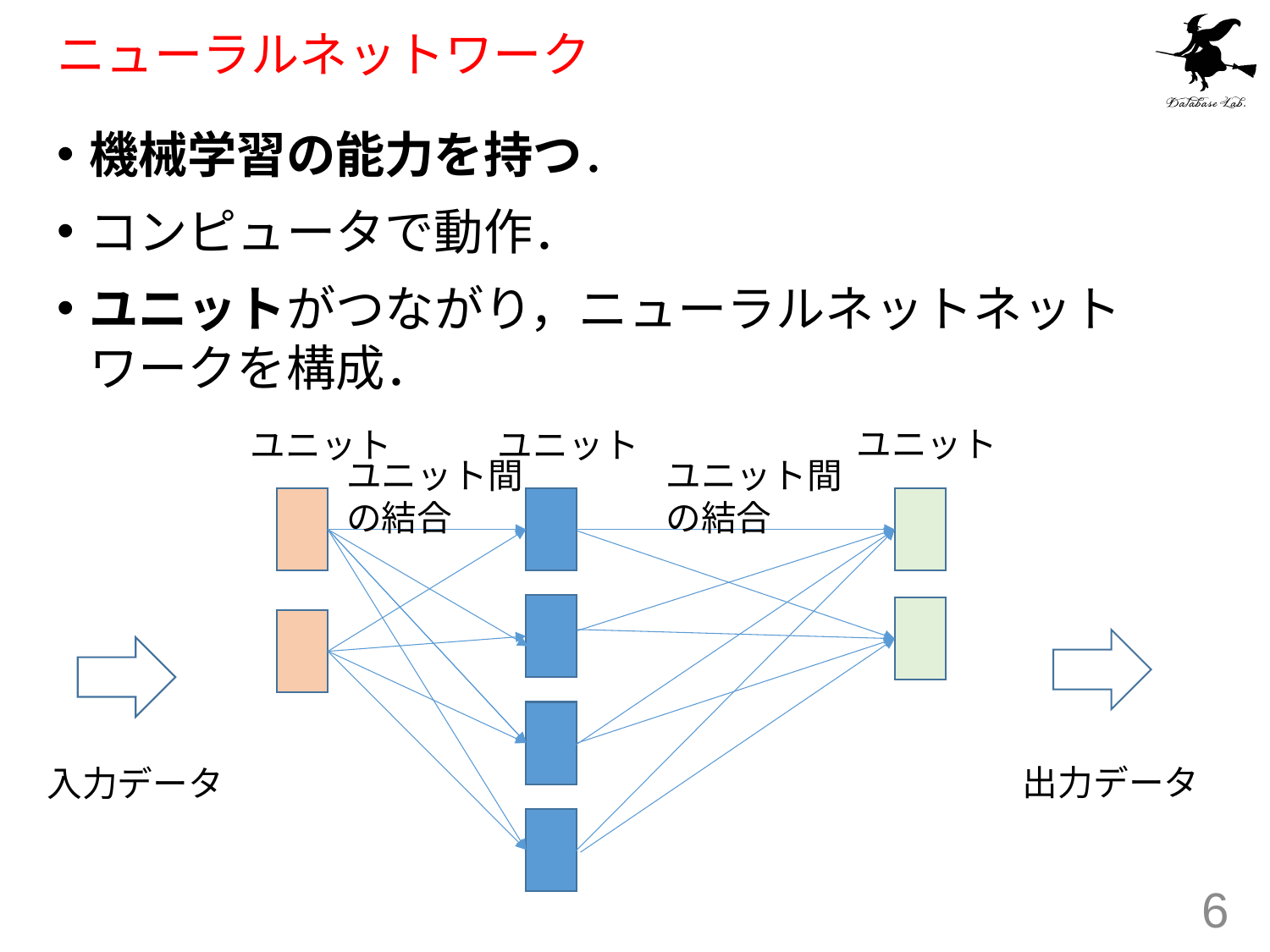

# ニューラルネットワーク
機械学習の能力を持つ．
コンピュータで動作．
ユニットがつながり，ニューラルネットネットワークを構成．
ユニット
ユニット
ユニット
ユニット間の結合
ユニット間の結合

出力データ
入力データ

6